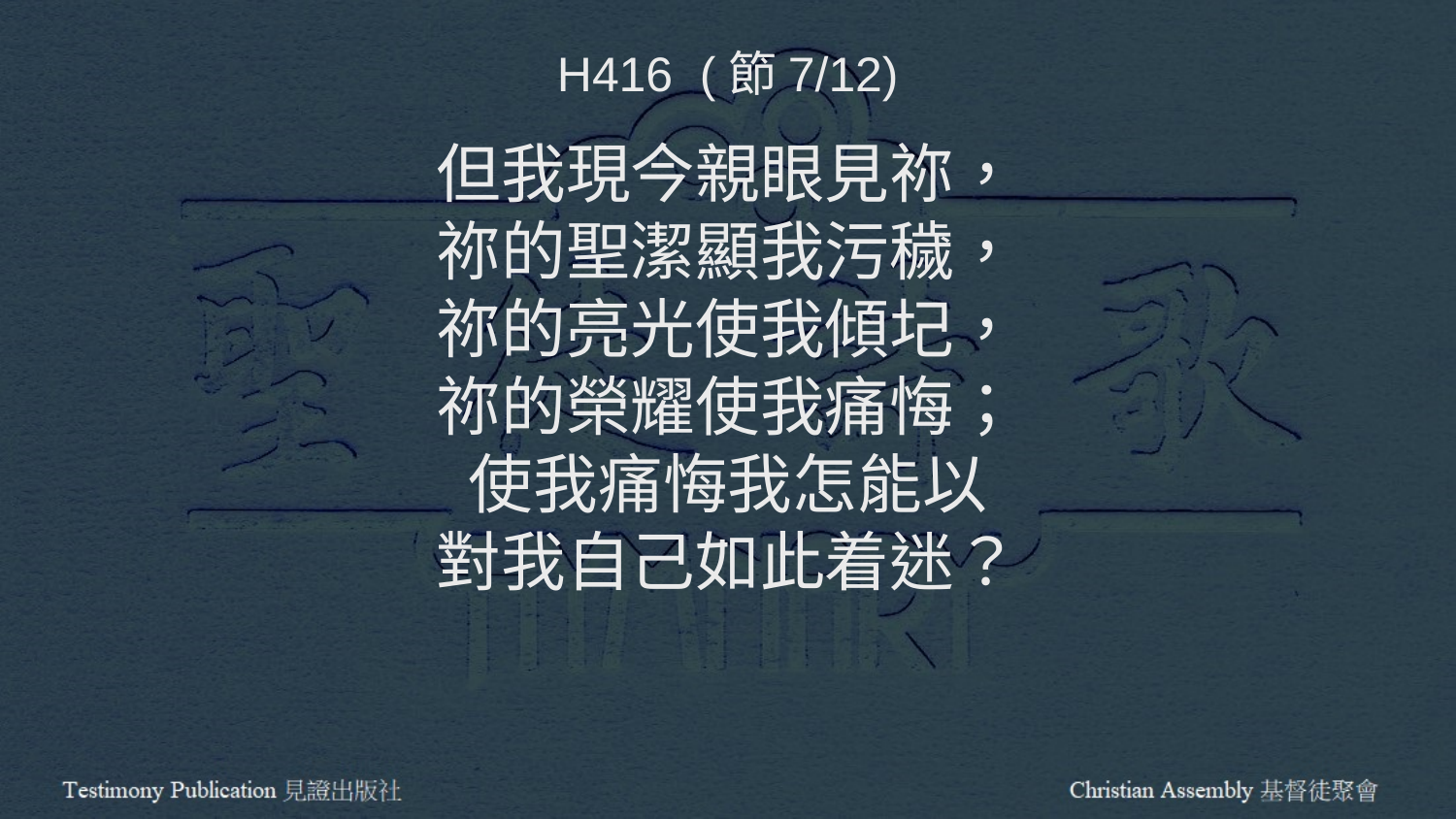

H416  (節7/12)

但我現今親眼見祢，
祢的聖潔顯我污穢，
祢的亮光使我傾圮，
祢的榮耀使我痛悔；
使我痛悔我怎能以
對我自己如此着迷？